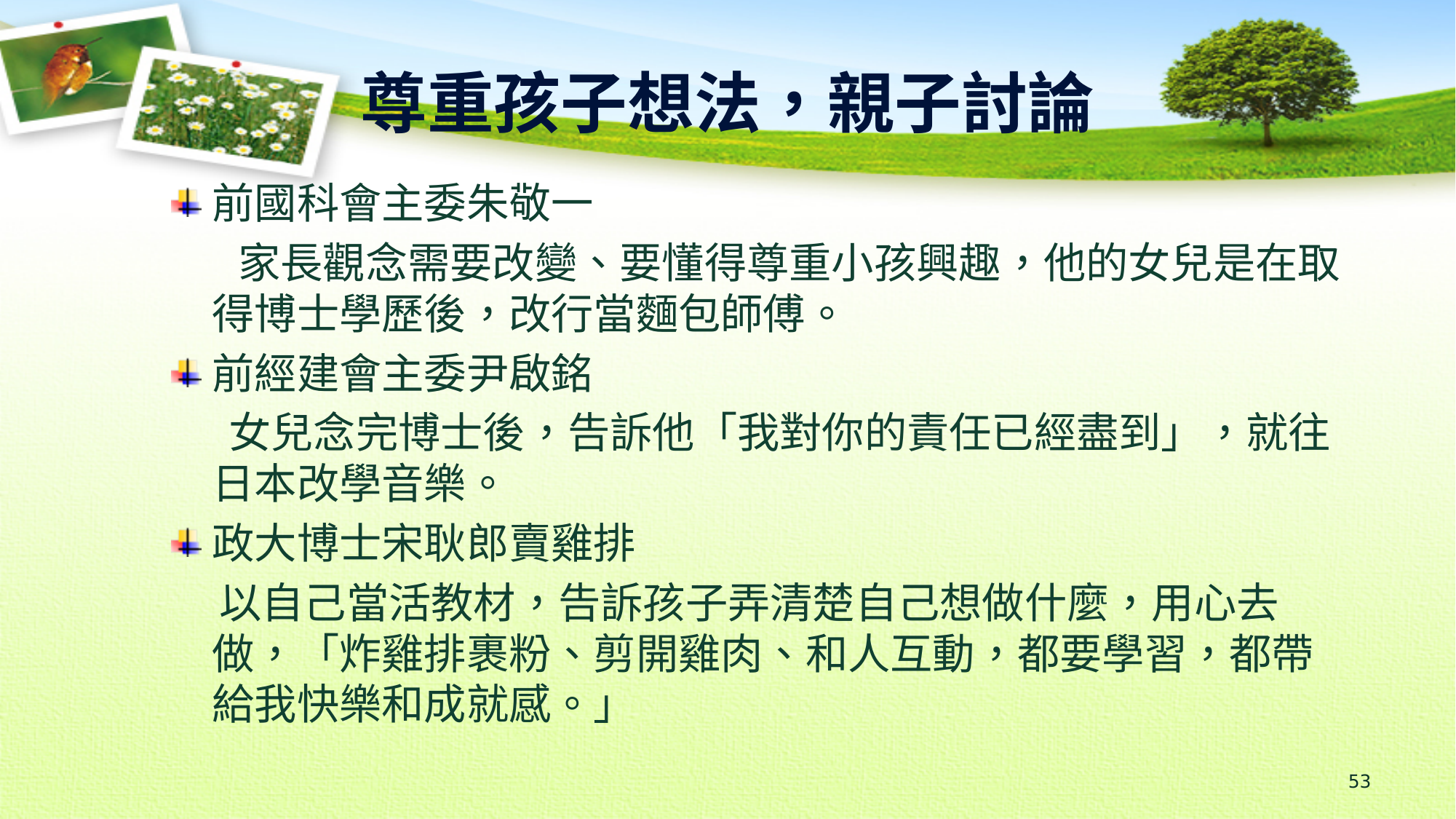

# 尊重孩子想法，親子討論
前國科會主委朱敬一
      家長觀念需要改變、要懂得尊重小孩興趣，他的女兒是在取得博士學歷後，改行當麵包師傅。
前經建會主委尹啟銘
     女兒念完博士後，告訴他「我對你的責任已經盡到」，就往日本改學音樂。
政大博士宋耿郎賣雞排
    以自己當活教材，告訴孩子弄清楚自己想做什麼，用心去做，「炸雞排裹粉、剪開雞肉、和人互動，都要學習，都帶給我快樂和成就感。」

53